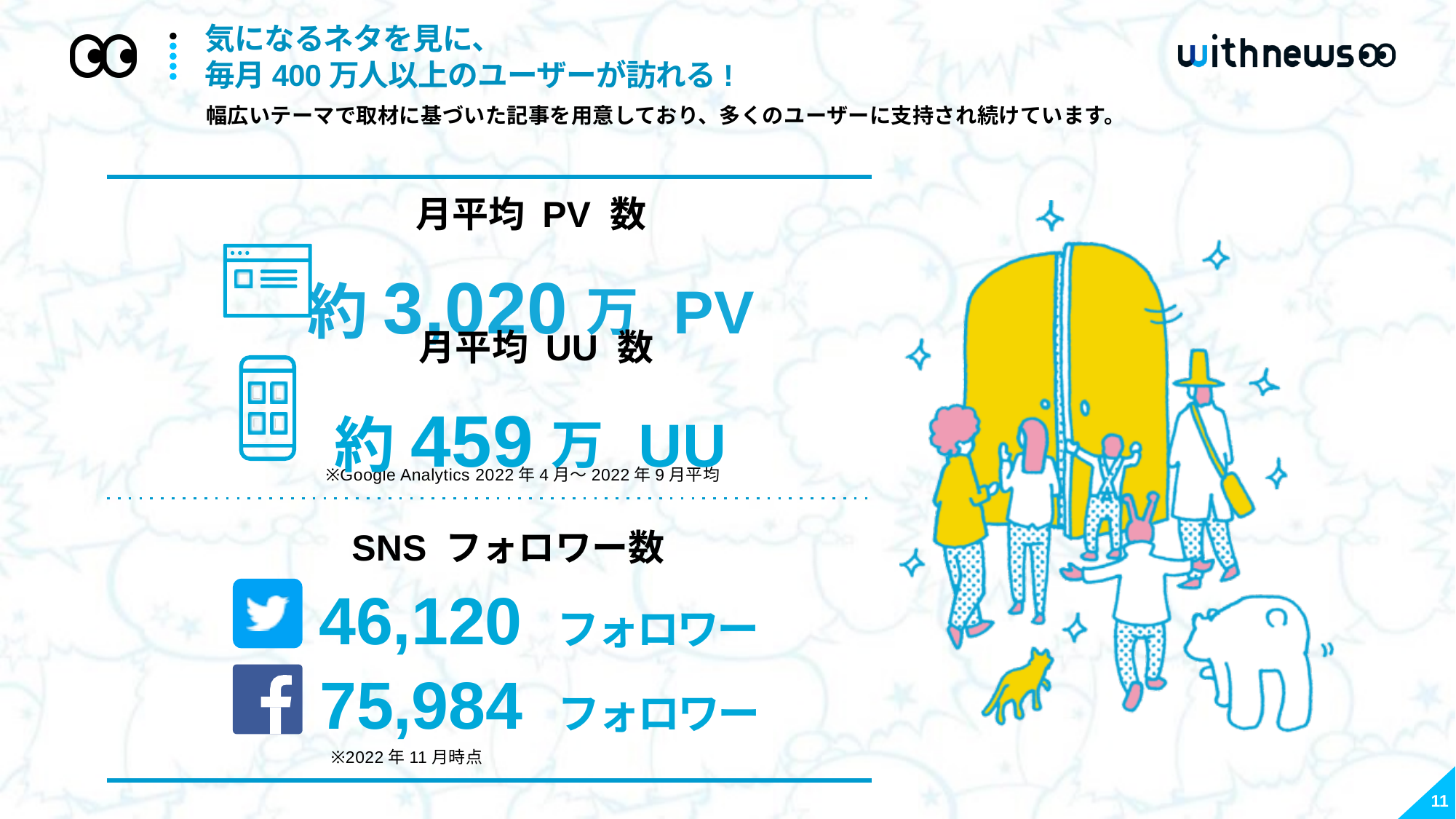

# 気になるネタを見に、 毎月400万人以上のユーザーが訪れる!
幅広いテーマで取材に基づいた記事を用意しており、多くのユーザーに支持され続けています。

月平均 PV 数
約3,020万 PV

月平均 UU 数
約459万 UU

※Google Analytics 2022年4月～2022年9月平均

SNS フォロワー数
46,120 フォロワー
75,984 フォロワー

※2022年11月時点

11